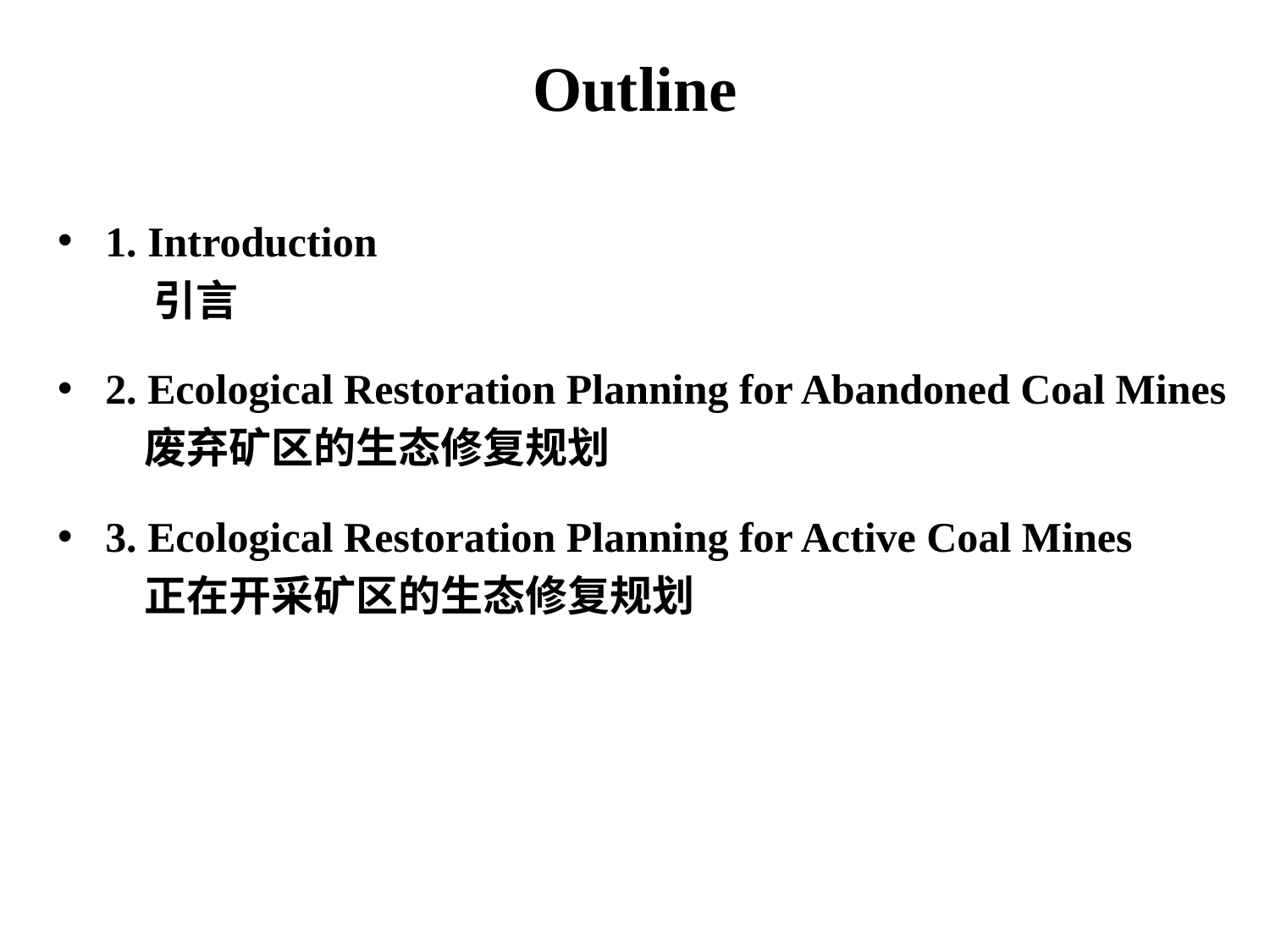

# Outline
1. Introduction
         引言

2. Ecological Restoration Planning for Abandoned Coal Mines
        废弃矿区的生态修复规划

3. Ecological Restoration Planning for Active Coal Mines
        正在开采矿区的生态修复规划